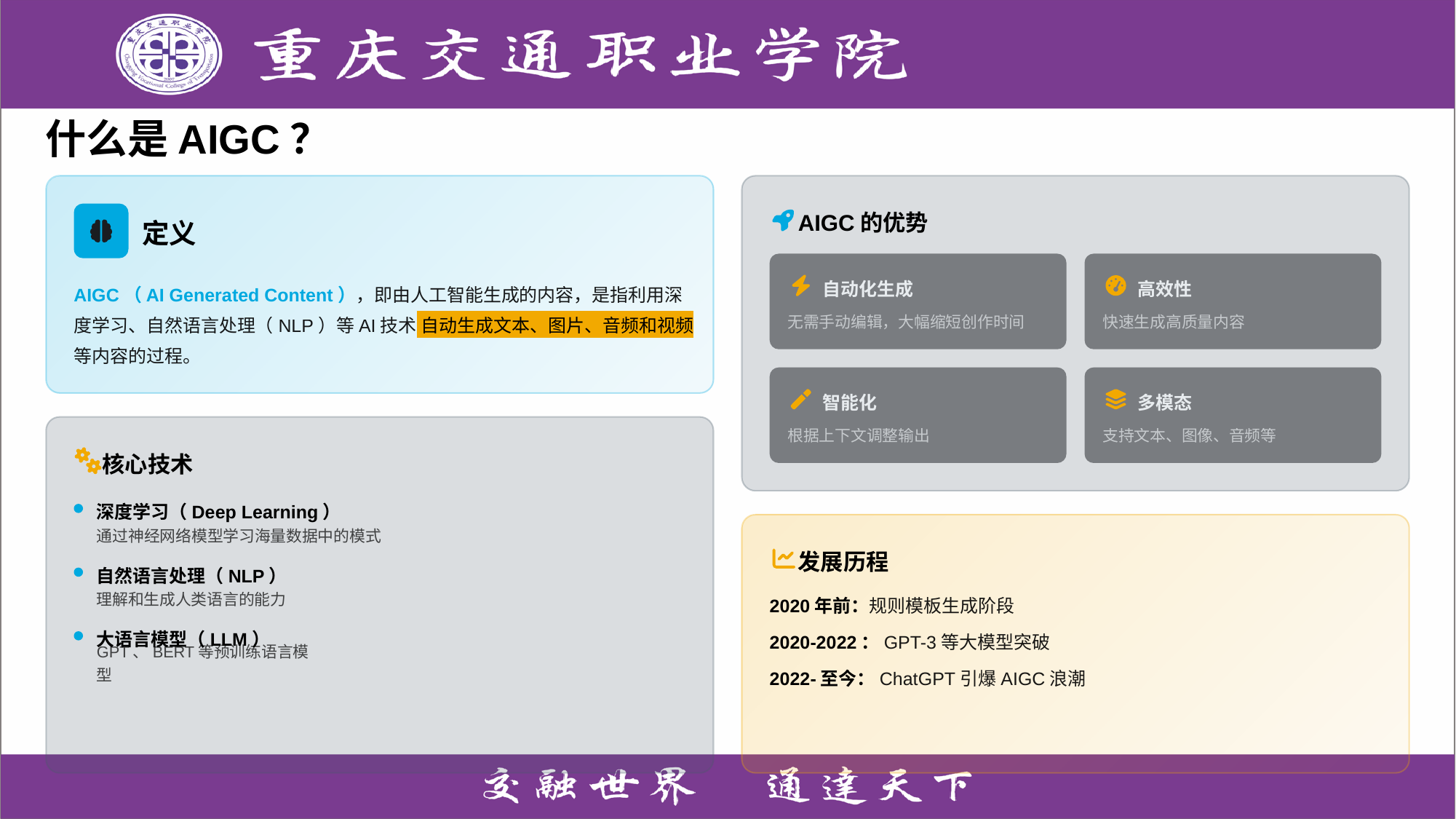

什么是AIGC？

AIGC的优势

定义

自动化生成
高效性

AIGC（AI Generated Content），即由人工智能生成的内容，是指利用深度学习、自然语言处理（NLP）等AI技术 自动生成文本、图片、音频和视频 等内容的过程。
无需手动编辑，大幅缩短创作时间
快速生成高质量内容

智能化
多模态

根据上下文调整输出
支持文本、图像、音频等
核心技术

深度学习（Deep Learning）

通过神经网络模型学习海量数据中的模式
发展历程

自然语言处理（NLP）

理解和生成人类语言的能力
2020年前：规则模板生成阶段
大语言模型（LLM）
2020-2022：GPT-3等大模型突破

GPT、BERT等预训练语言模型
2022-至今：ChatGPT引爆AIGC浪潮